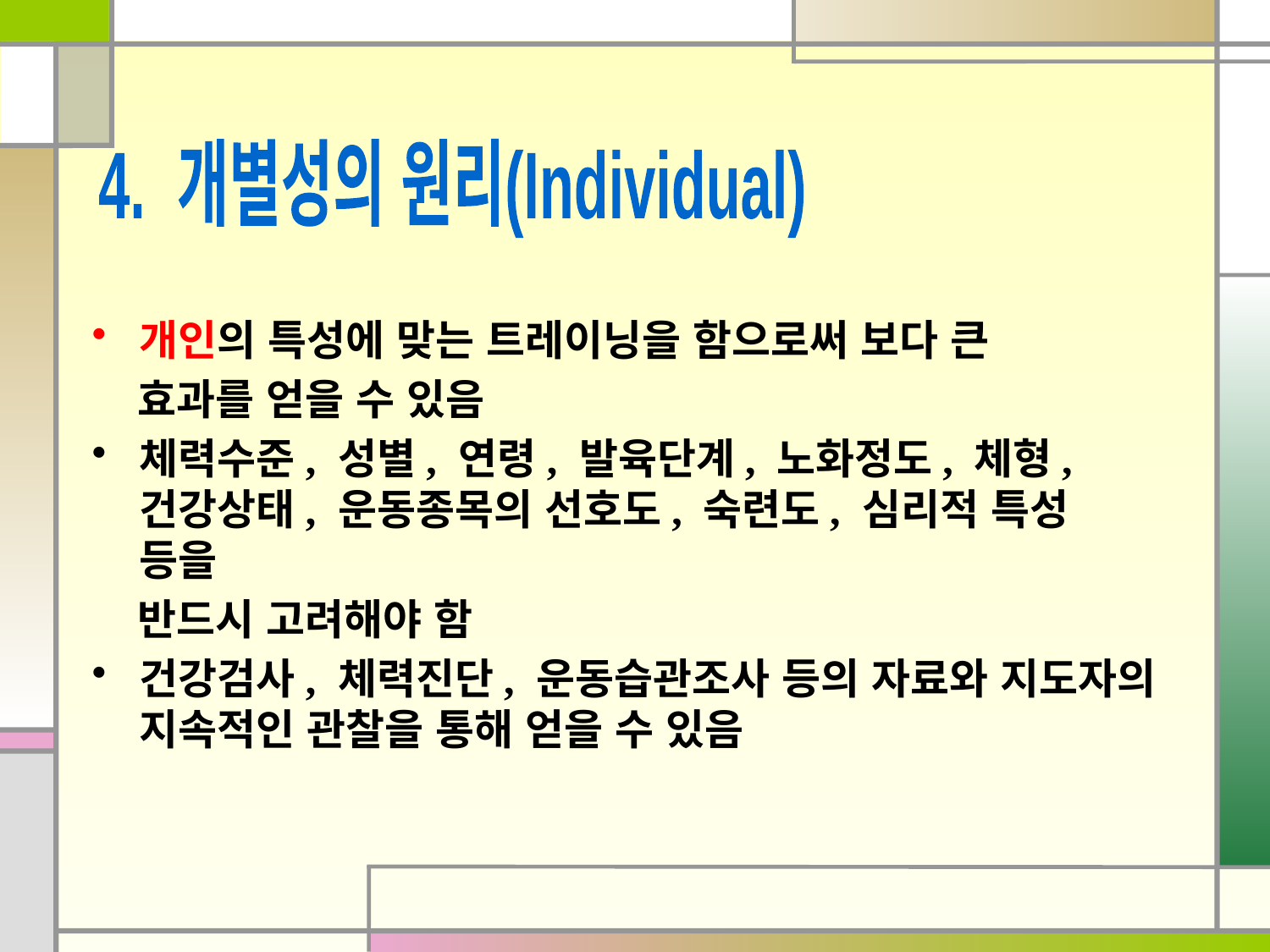

4.  개별성의 원리(Individual)
개인의 특성에 맞는 트레이닝을 함으로써 보다 큰
   효과를 얻을 수 있음
체력수준, 성별, 연령, 발육단계, 노화정도, 체형, 건강상태, 운동종목의 선호도, 숙련도, 심리적 특성 등을
   반드시 고려해야 함
건강검사, 체력진단, 운동습관조사 등의 자료와 지도자의 지속적인 관찰을 통해 얻을 수 있음